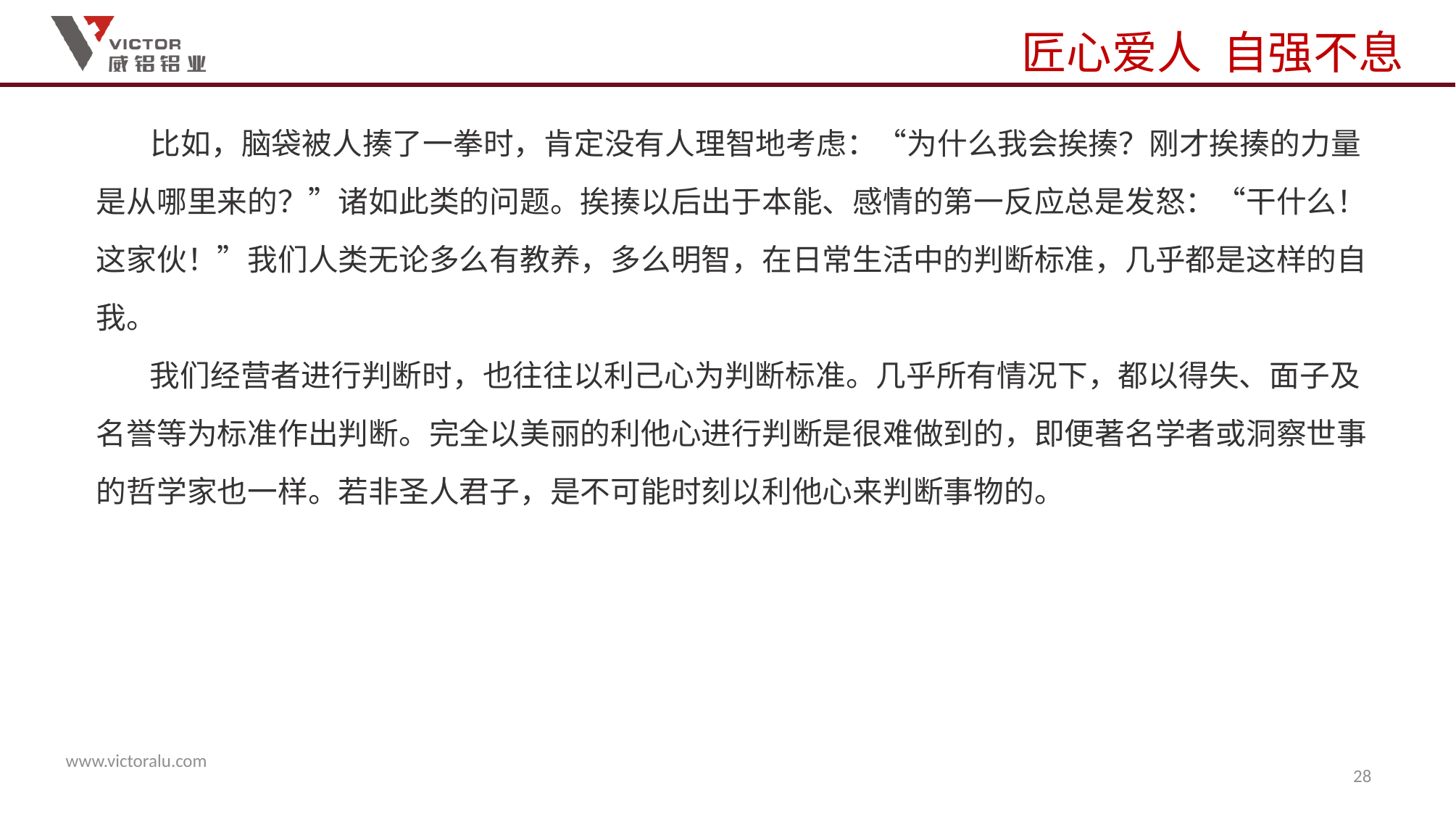

比如，脑袋被人揍了一拳时，肯定没有人理智地考虑：“为什么我会挨揍？刚才挨揍的力量是从哪里来的？”诸如此类的问题。挨揍以后出于本能、感情的第一反应总是发怒：“干什么！这家伙！”我们人类无论多么有教养，多么明智，在日常生活中的判断标准，几乎都是这样的自我。
        我们经营者进行判断时，也往往以利己心为判断标准。几乎所有情况下，都以得失、面子及名誉等为标准作出判断。完全以美丽的利他心进行判断是很难做到的，即便著名学者或洞察世事的哲学家也一样。若非圣人君子，是不可能时刻以利他心来判断事物的。
28